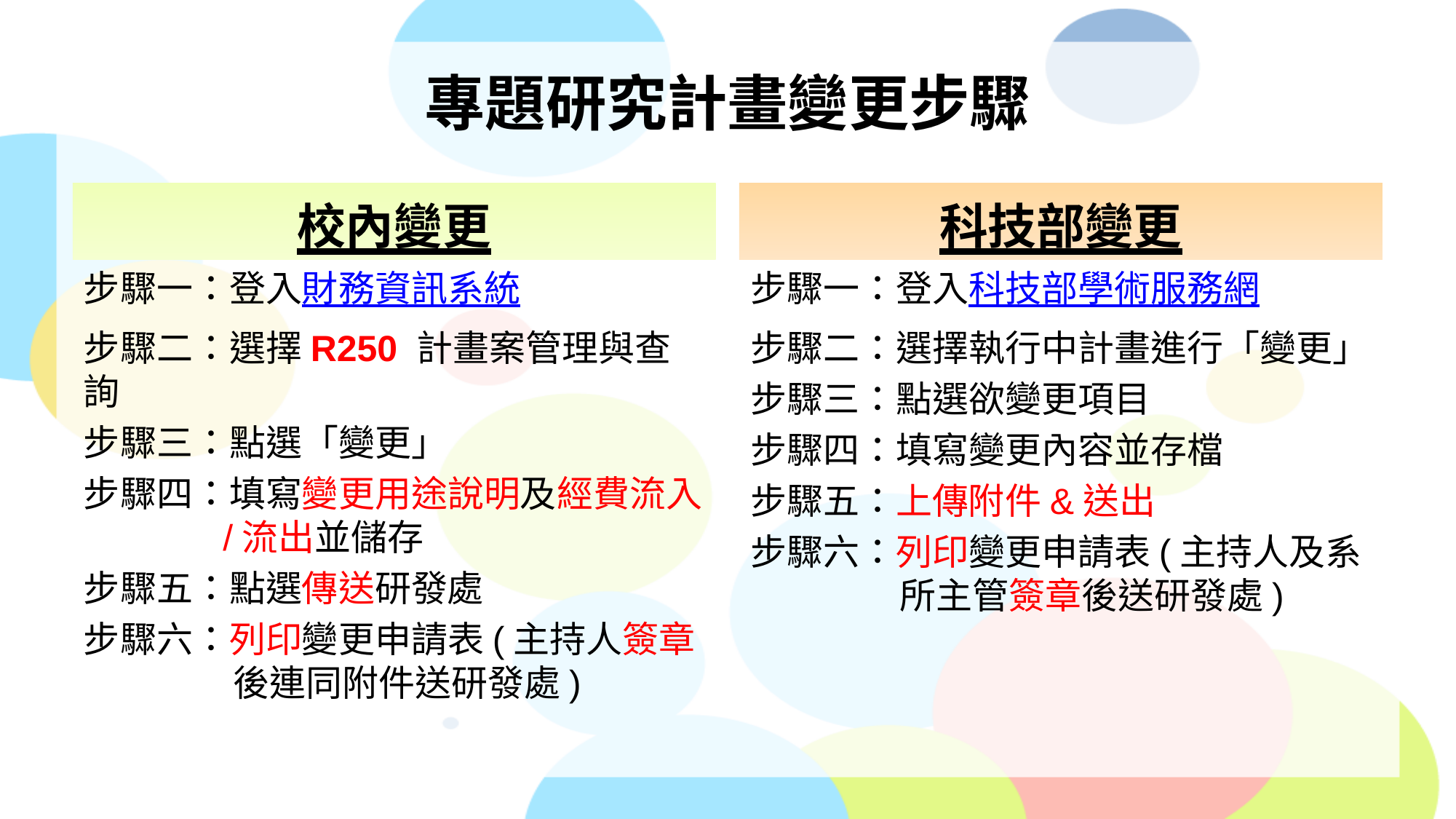

# 專題研究計畫變更步驟
校內變更
科技部變更
步驟一：登入財務資訊系統
步驟二：選擇R250 計畫案管理與查詢
步驟三：點選「變更」
步驟四：填寫變更用途說明及經費流入/流出並儲存
步驟五：點選傳送研發處
步驟六：列印變更申請表(主持人簽章後連同附件送研發處)

步驟一：登入科技部學術服務網
步驟二：選擇執行中計畫進行「變更」
步驟三：點選欲變更項目
步驟四：填寫變更內容並存檔
步驟五：上傳附件&送出
步驟六：列印變更申請表(主持人及系所主管簽章後送研發處)